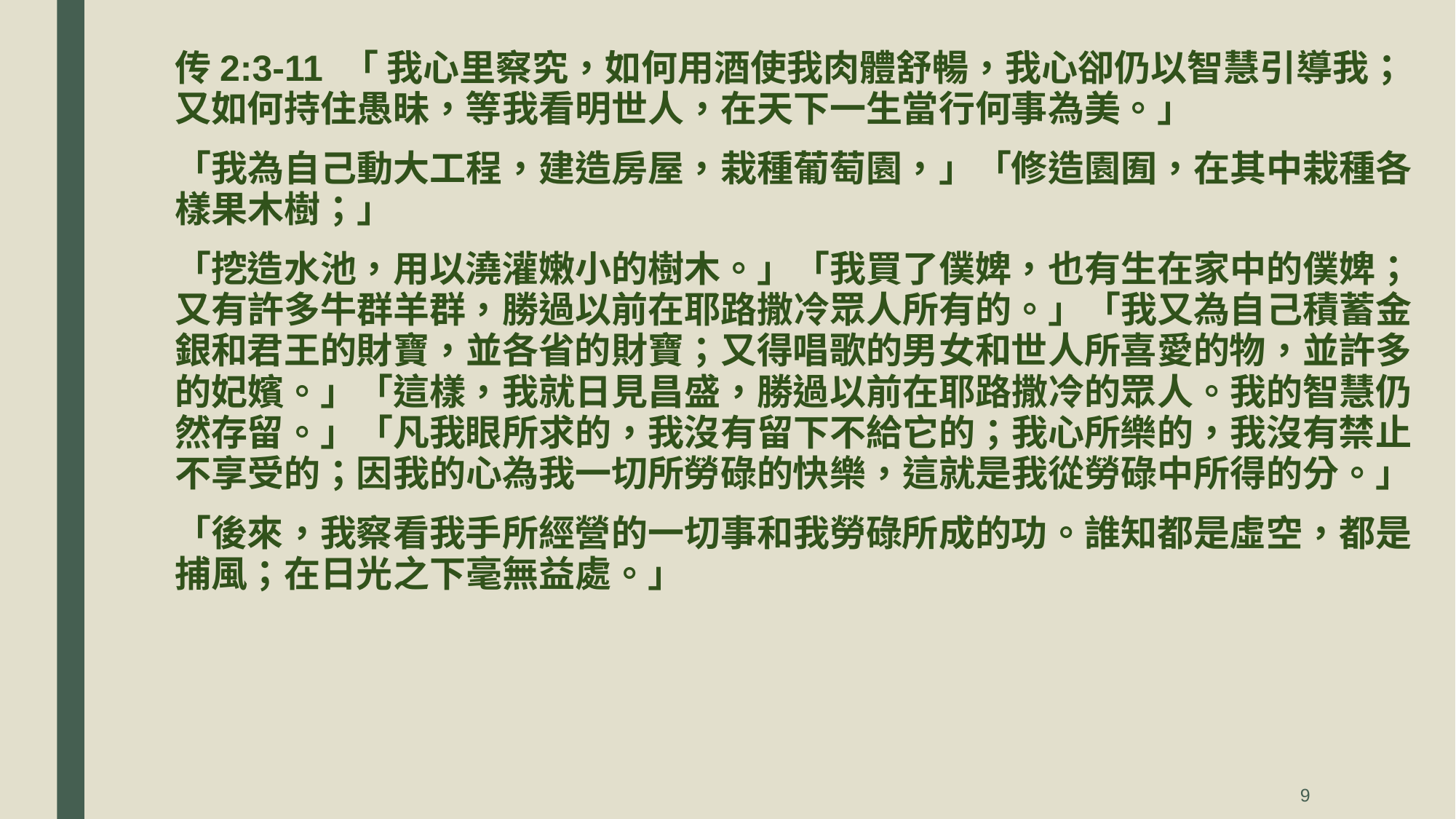

传2:3-11 「 我心里察究，如何用酒使我肉體舒暢，我心卻仍以智慧引導我；又如何持住愚昧，等我看明世人，在天下一生當行何事為美。」
「我為自己動大工程，建造房屋，栽種葡萄園，」「修造園囿，在其中栽種各樣果木樹；」
「挖造水池，用以澆灌嫩小的樹木。」「我買了僕婢，也有生在家中的僕婢；又有許多牛群羊群，勝過以前在耶路撒冷眾人所有的。」「我又為自己積蓄金銀和君王的財寶，並各省的財寶；又得唱歌的男女和世人所喜愛的物，並許多的妃嬪。」「這樣，我就日見昌盛，勝過以前在耶路撒冷的眾人。我的智慧仍然存留。」「凡我眼所求的，我沒有留下不給它的；我心所樂的，我沒有禁止不享受的；因我的心為我一切所勞碌的快樂，這就是我從勞碌中所得的分。」
「後來，我察看我手所經營的一切事和我勞碌所成的功。誰知都是虛空，都是捕風；在日光之下毫無益處。」

9